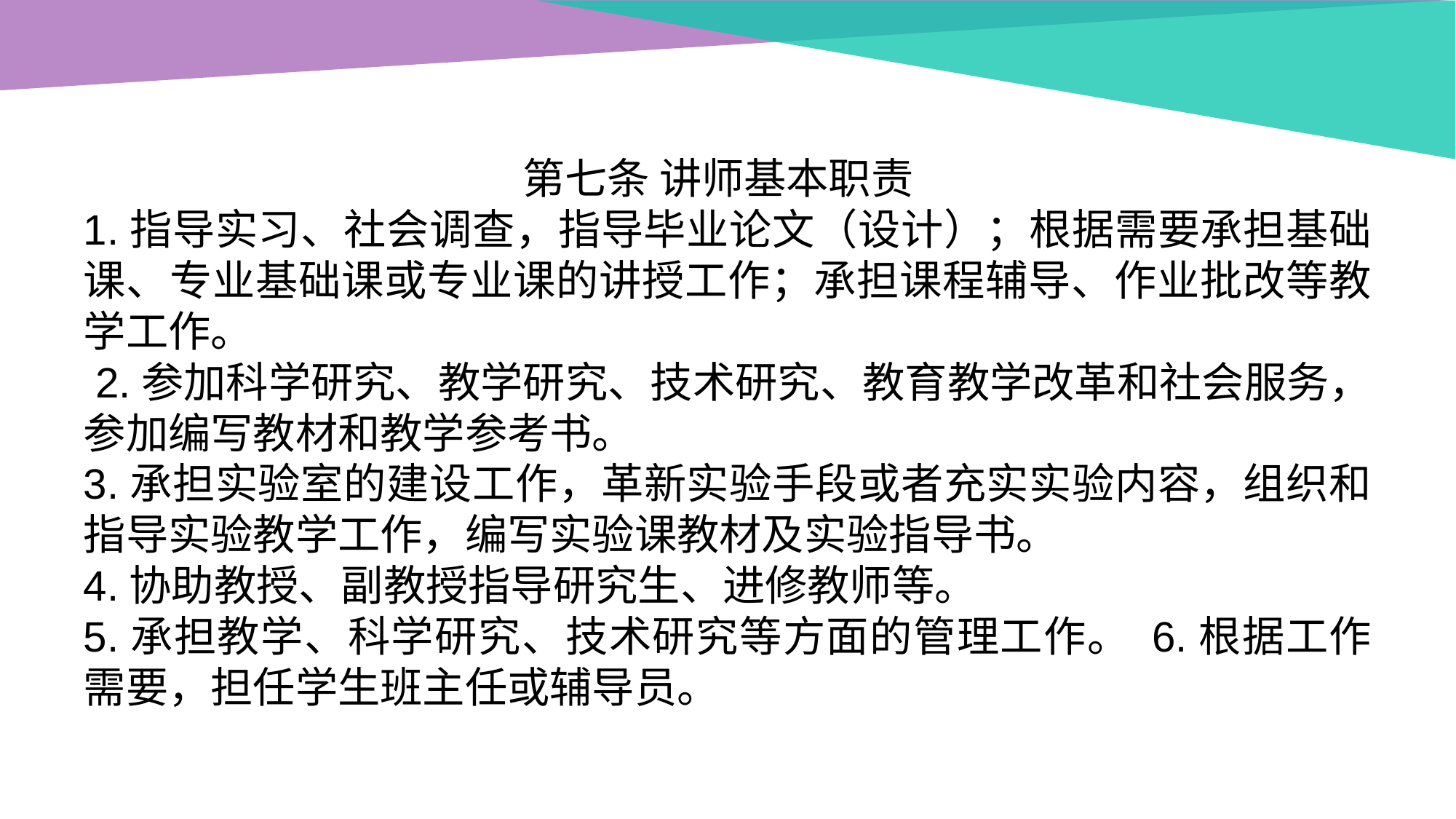

第七条 讲师基本职责
1.指导实习、社会调查，指导毕业论文（设计）；根据需要承担基础课、专业基础课或专业课的讲授工作；承担课程辅导、作业批改等教学工作。
 2.参加科学研究、教学研究、技术研究、教育教学改革和社会服务，参加编写教材和教学参考书。
3.承担实验室的建设工作，革新实验手段或者充实实验内容，组织和指导实验教学工作，编写实验课教材及实验指导书。
4.协助教授、副教授指导研究生、进修教师等。
5.承担教学、科学研究、技术研究等方面的管理工作。 6.根据工作需要，担任学生班主任或辅导员。